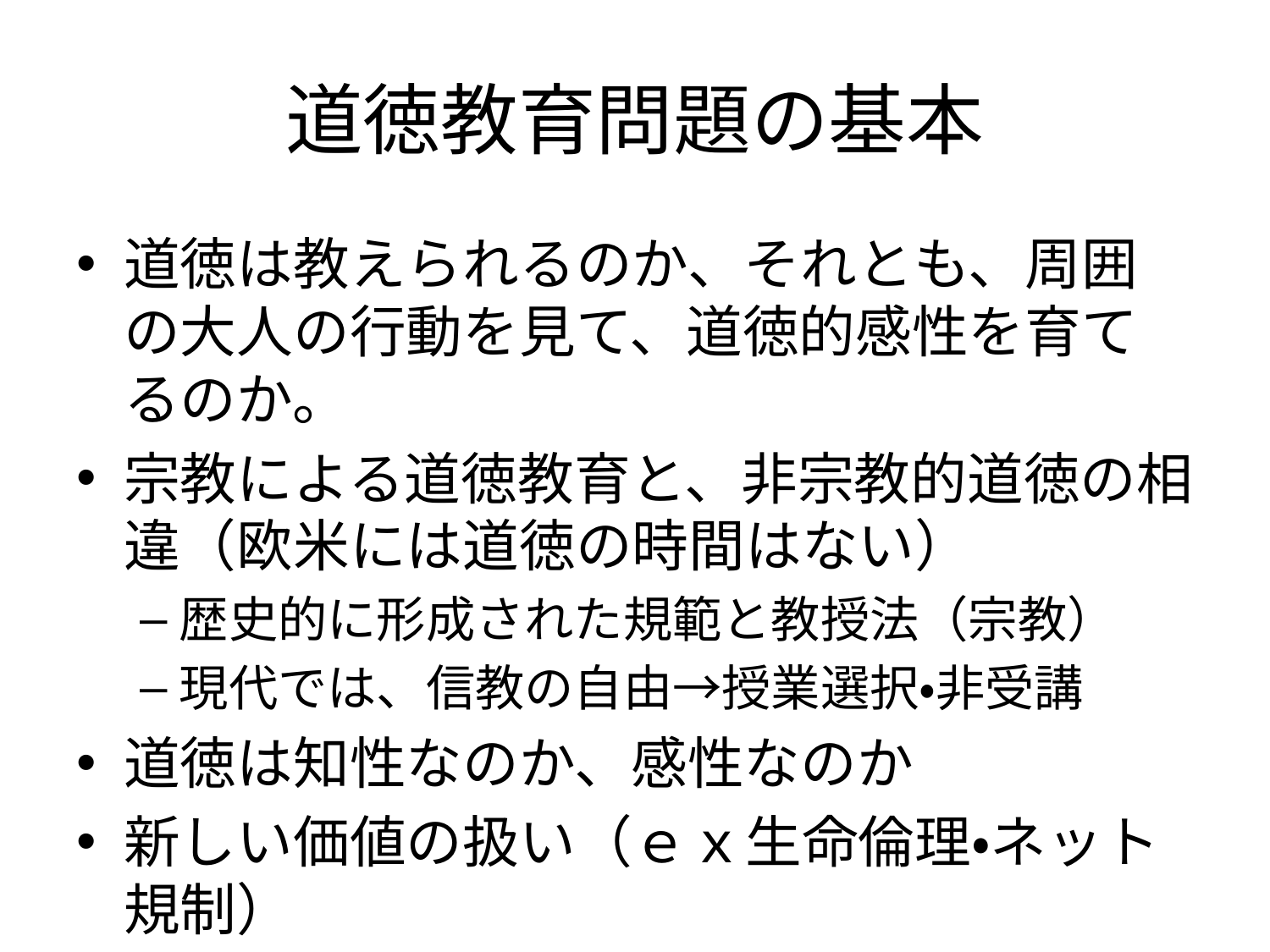

# 道徳教育問題の基本
道徳は教えられるのか、それとも、周囲の大人の行動を見て、道徳的感性を育てるのか。
宗教による道徳教育と、非宗教的道徳の相違（欧米には道徳の時間はない）
歴史的に形成された規範と教授法（宗教）
現代では、信教の自由→授業選択・非受講
道徳は知性なのか、感性なのか
新しい価値の扱い（ｅｘ生命倫理・ネット規制）